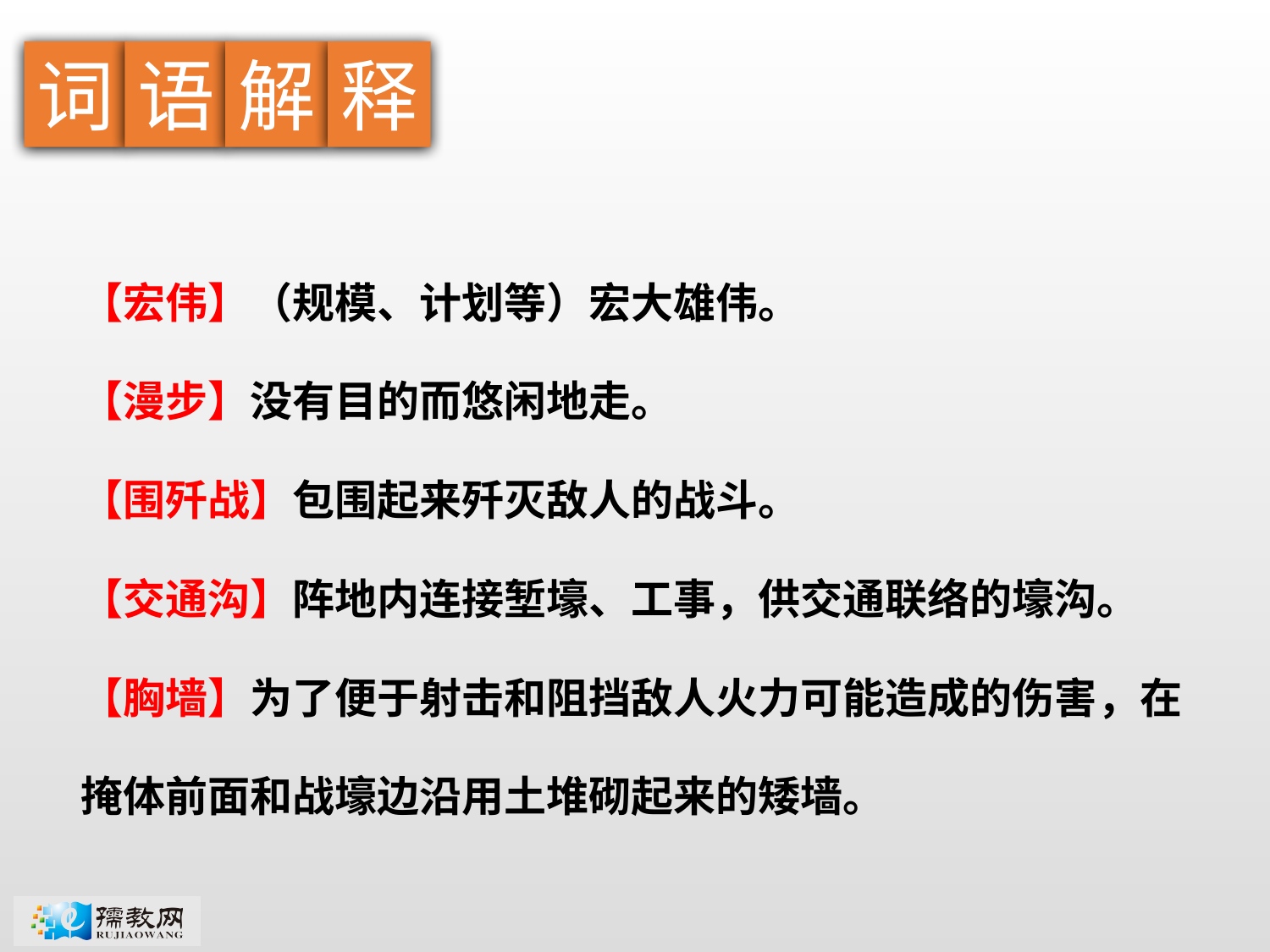

释
词
语
解
【宏伟】（规模、计划等）宏大雄伟。
【漫步】没有目的而悠闲地走。
【围歼战】包围起来歼灭敌人的战斗。
【交通沟】阵地内连接堑壕、工事，供交通联络的壕沟。
【胸墙】为了便于射击和阻挡敌人火力可能造成的伤害，在掩体前面和战壕边沿用土堆砌起来的矮墙。